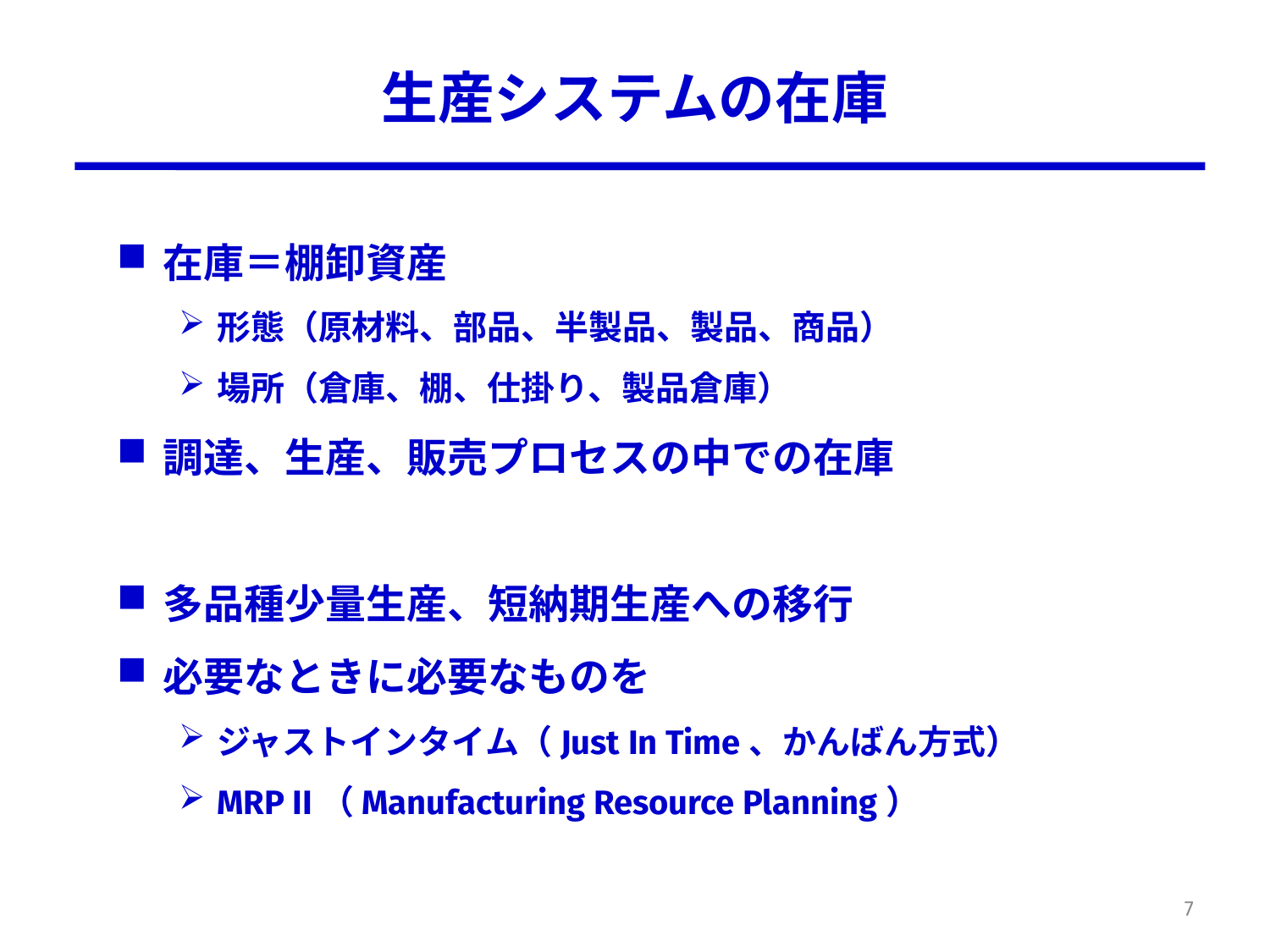

# 生産システムの在庫
在庫＝棚卸資産
形態（原材料、部品、半製品、製品、商品）
場所（倉庫、棚、仕掛り、製品倉庫）
調達、生産、販売プロセスの中での在庫

多品種少量生産、短納期生産への移行
必要なときに必要なものを
ジャストインタイム（Just In Time、かんばん方式）
MRP II（Manufacturing Resource Planning）
7